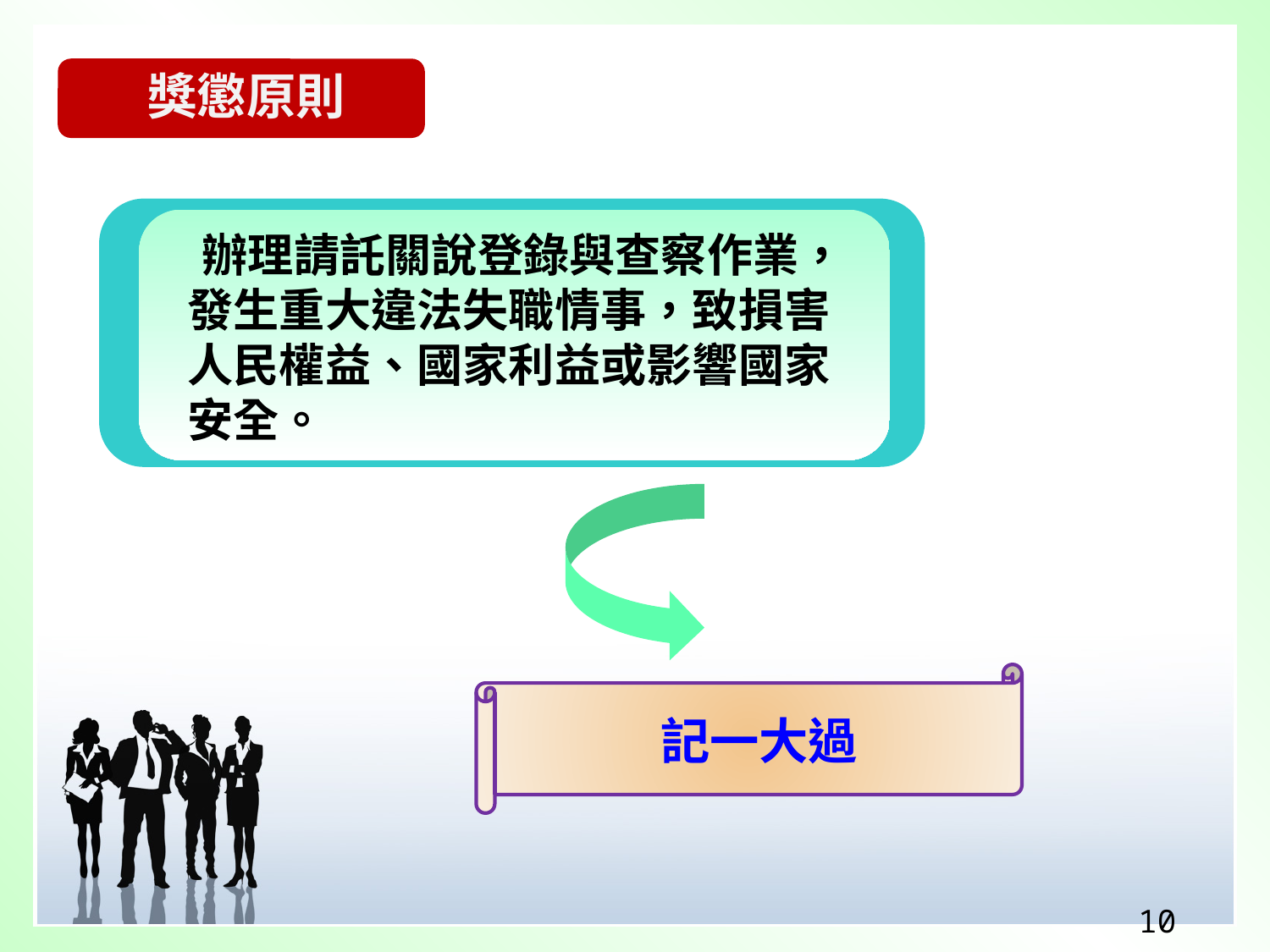

獎懲原則

    辦理請託關說登錄與查察作業，發生重大違法失職情事，致損害人民權益、國家利益或影響國家安全。

記一大過
                                     10